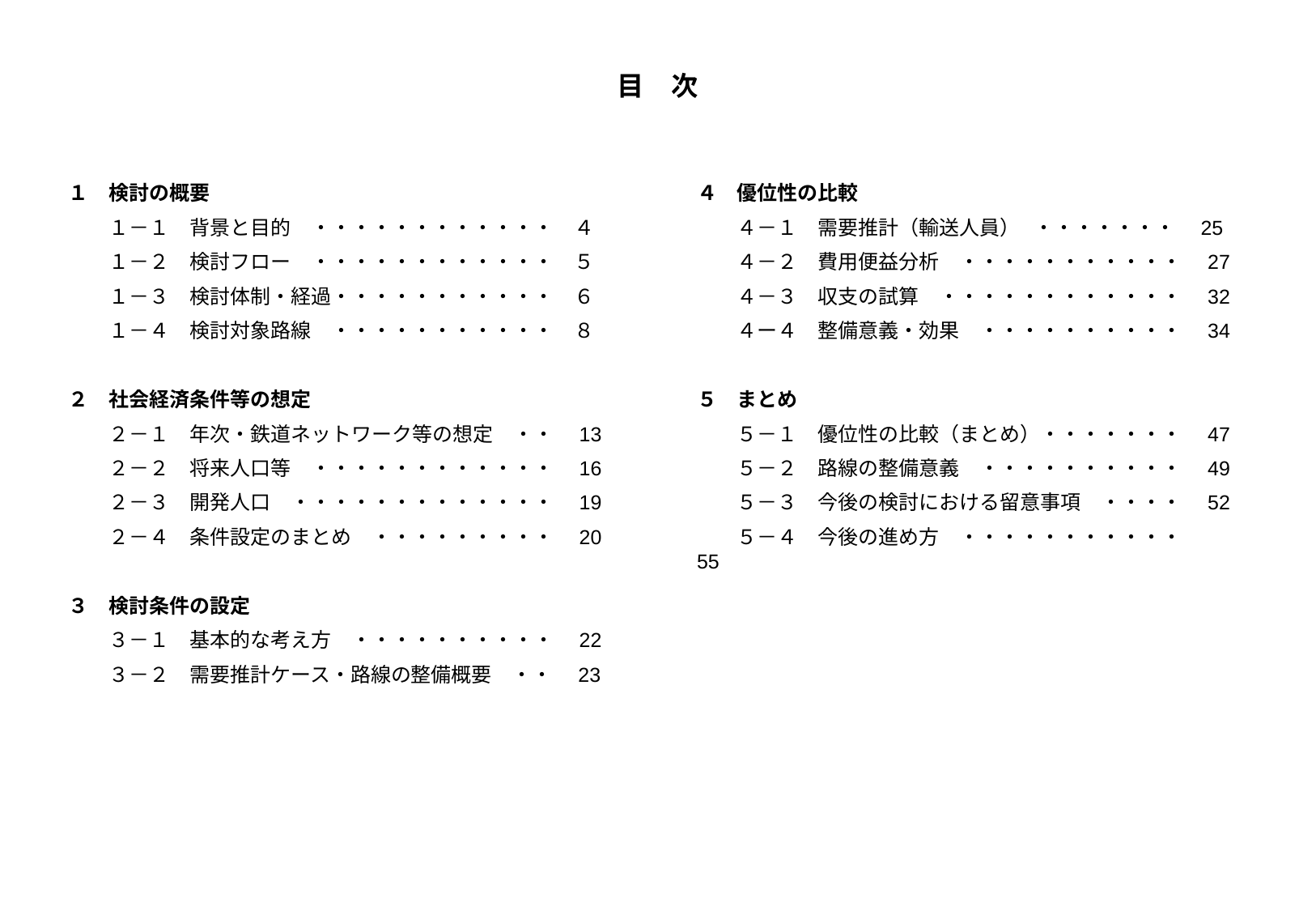

目　次
４　優位性の比較
　　４－１　需要推計（輸送人員）   ・・・・・・・　25
　　４－２　費用便益分析　・・・・・・・・・・・　27
　　４－３　収支の試算　・・・・・・・・・・・・　32
　　４ー４　整備意義・効果　・・・・・・・・・・　34

５　まとめ
　　５－１　優位性の比較（まとめ）・・・・・・・　47
　　５－２　路線の整備意義　・・・・・・・・・・　49
　　５－３　今後の検討における留意事項　・・・・　52
　　５－４　今後の進め方　・・・・・・・・・・・　55
１　検討の概要
　　１－１　背景と目的　・・・・・・・・・・・・　４
　　１－２　検討フロー　・・・・・・・・・・・・　５
　　１－３　検討体制・経過・・・・・・・・・・・　６
　　１－４　検討対象路線　・・・・・・・・・・・　８

２　社会経済条件等の想定
　　２－１　年次・鉄道ネットワーク等の想定　・・　13
　　２－２　将来人口等　・・・・・・・・・・・・　16
　　２－３　開発人口　・・・・・・・・・・・・・　19
　　２－４　条件設定のまとめ　・・・・・・・・・　20

３　検討条件の設定
　　３－１　基本的な考え方　・・・・・・・・・・　22
　　３－２　需要推計ケース・路線の整備概要　・・　23